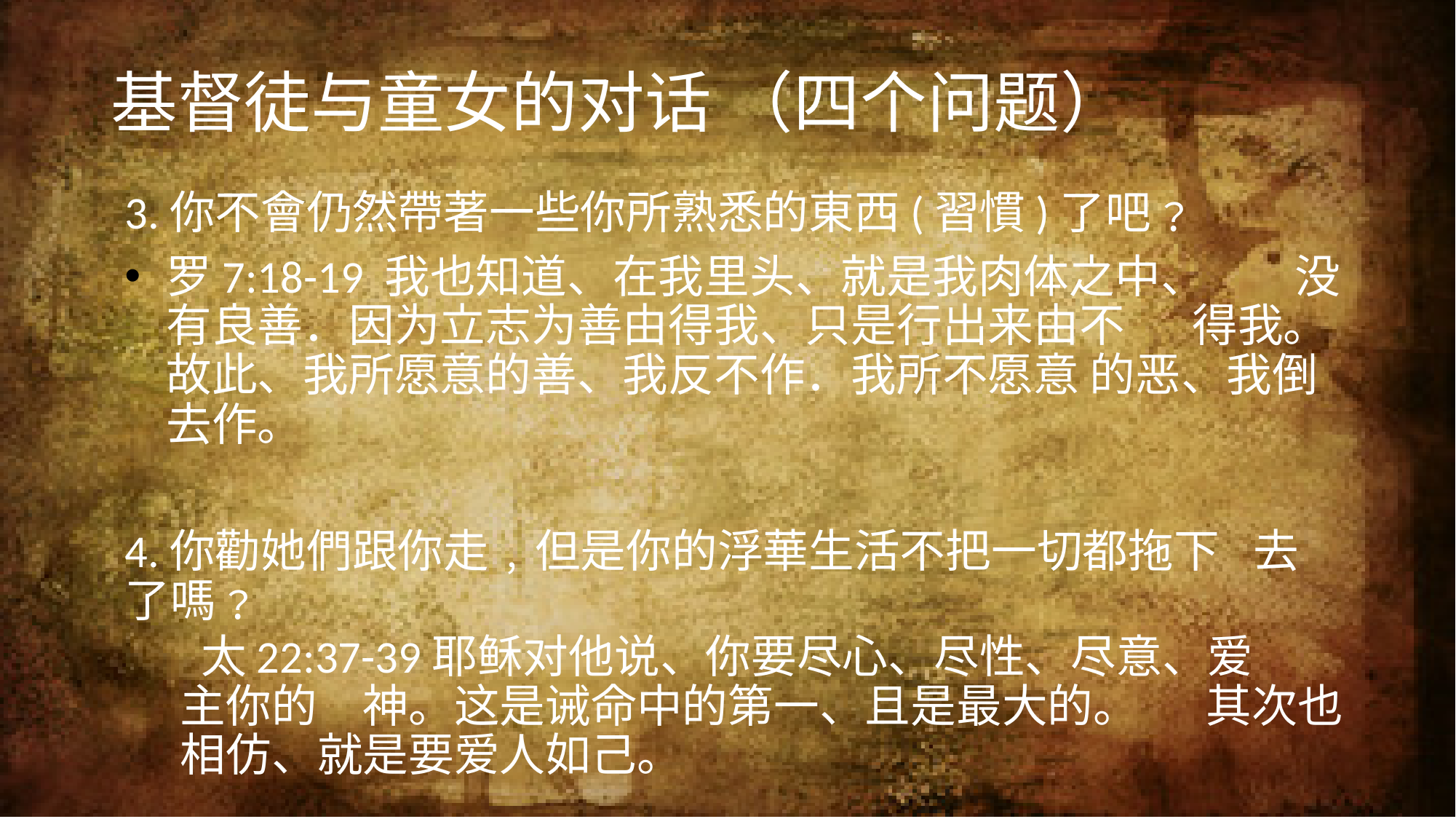

# 基督徒与童女的对话 （四个问题）
3.你不會仍然帶著一些你所熟悉的東西(習慣)了吧﹖
	罗7:18-19 我也知道、在我里头、就是我肉体之中、	没有良善．因为立志为善由得我、只是行出来由不	得我。故此、我所愿意的善、我反不作．我所不愿意	的恶、我倒去作。

4.你勸她們跟你走﹐但是你的浮華生活不把一切都拖下	去了嗎﹖
	 太22:37-39耶稣对他说、你要尽心、尽性、尽意、爱	主你的　神。这是诫命中的第一、且是最大的。	其次也	相仿、就是要爱人如己。